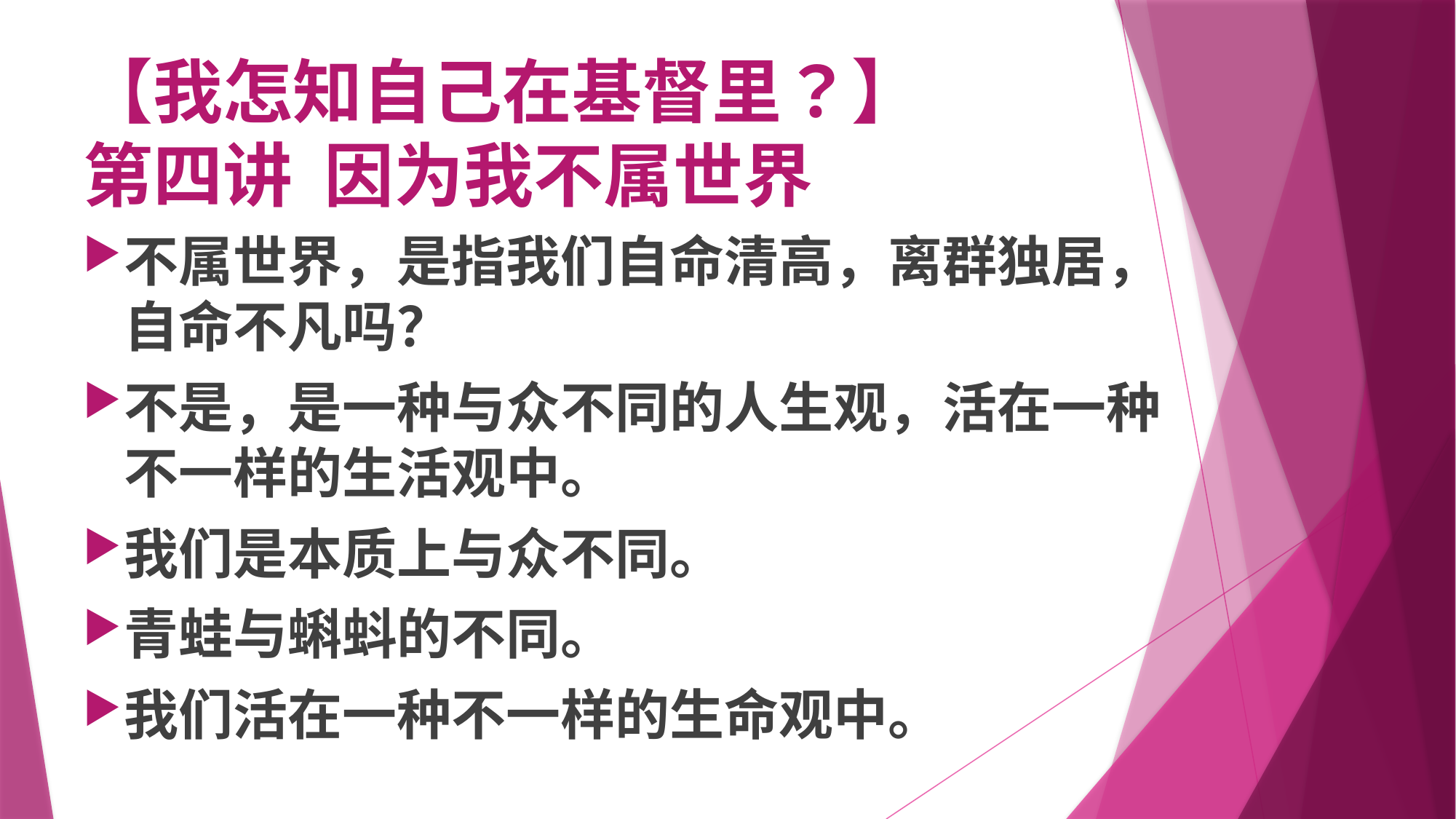

# 【我怎知自己在基督里？】 第四讲  因为我不属世界
不属世界，是指我们自命清高，离群独居，自命不凡吗？
不是，是一种与众不同的人生观，活在一种不一样的生活观中。
我们是本质上与众不同。
青蛙与蝌蚪的不同。
我们活在一种不一样的生命观中。